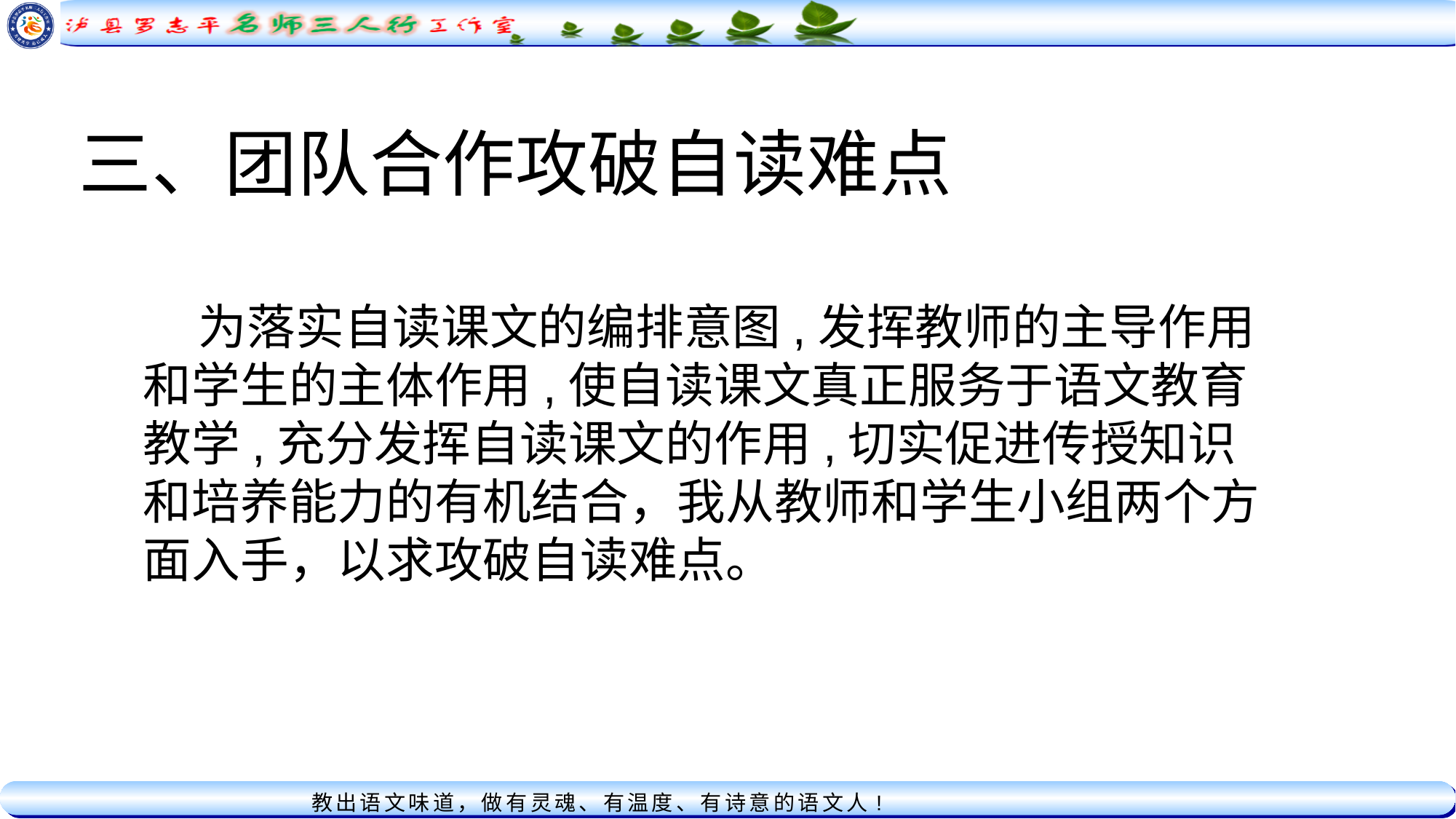

三、团队合作攻破自读难点
    为落实自读课文的编排意图,发挥教师的主导作用和学生的主体作用,使自读课文真正服务于语文教育教学,充分发挥自读课文的作用,切实促进传授知识和培养能力的有机结合，我从教师和学生小组两个方面入手，以求攻破自读难点。